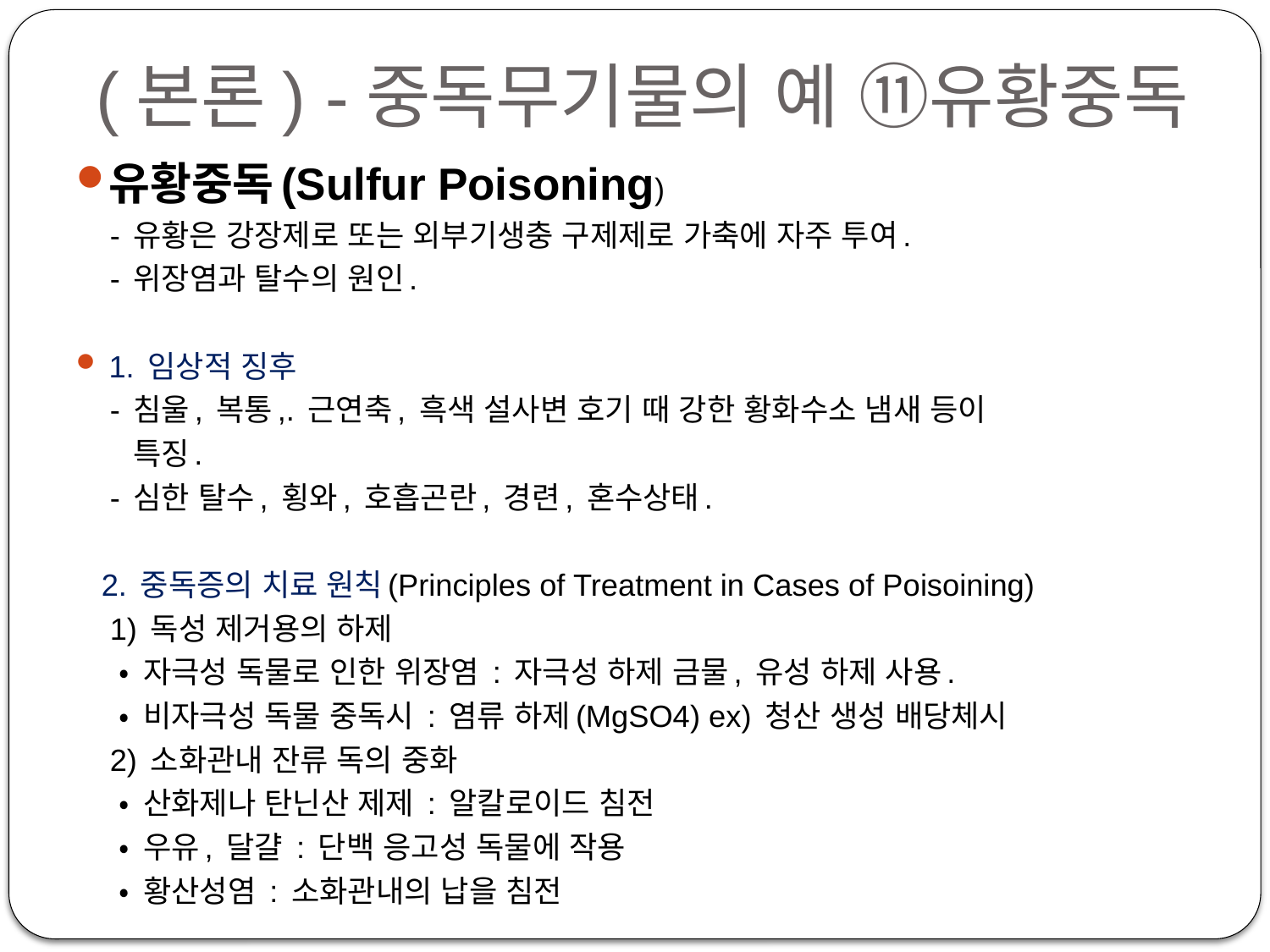

# (본론) -중독무기물의 예 ⑪유황중독
유황중독(Sulfur Poisoning)
    - 유황은 강장제로 또는 외부기생충 구제제로 가축에 자주 투여.
    - 위장염과 탈수의 원인.

1. 임상적 징후
    - 침울, 복통,. 근연축, 흑색 설사변 호기 때 강한 황화수소 냄새 등이
      특징.
    - 심한 탈수, 횡와, 호흡곤란, 경련, 혼수상태.

   2. 중독증의 치료 원칙(Principles of Treatment in Cases of Poisoining)
    1) 독성 제거용의 하제
     ‧ 자극성 독물로 인한 위장염 : 자극성 하제 금물, 유성 하제 사용.
     ‧ 비자극성 독물 중독시 : 염류 하제(MgSO4) ex) 청산 생성 배당체시
    2) 소화관내 잔류 독의 중화
     ‧ 산화제나 탄닌산 제제 : 알칼로이드 침전
     ‧ 우유, 달걀 : 단백 응고성 독물에 작용
     ‧ 황산성염 : 소화관내의 납을 침전